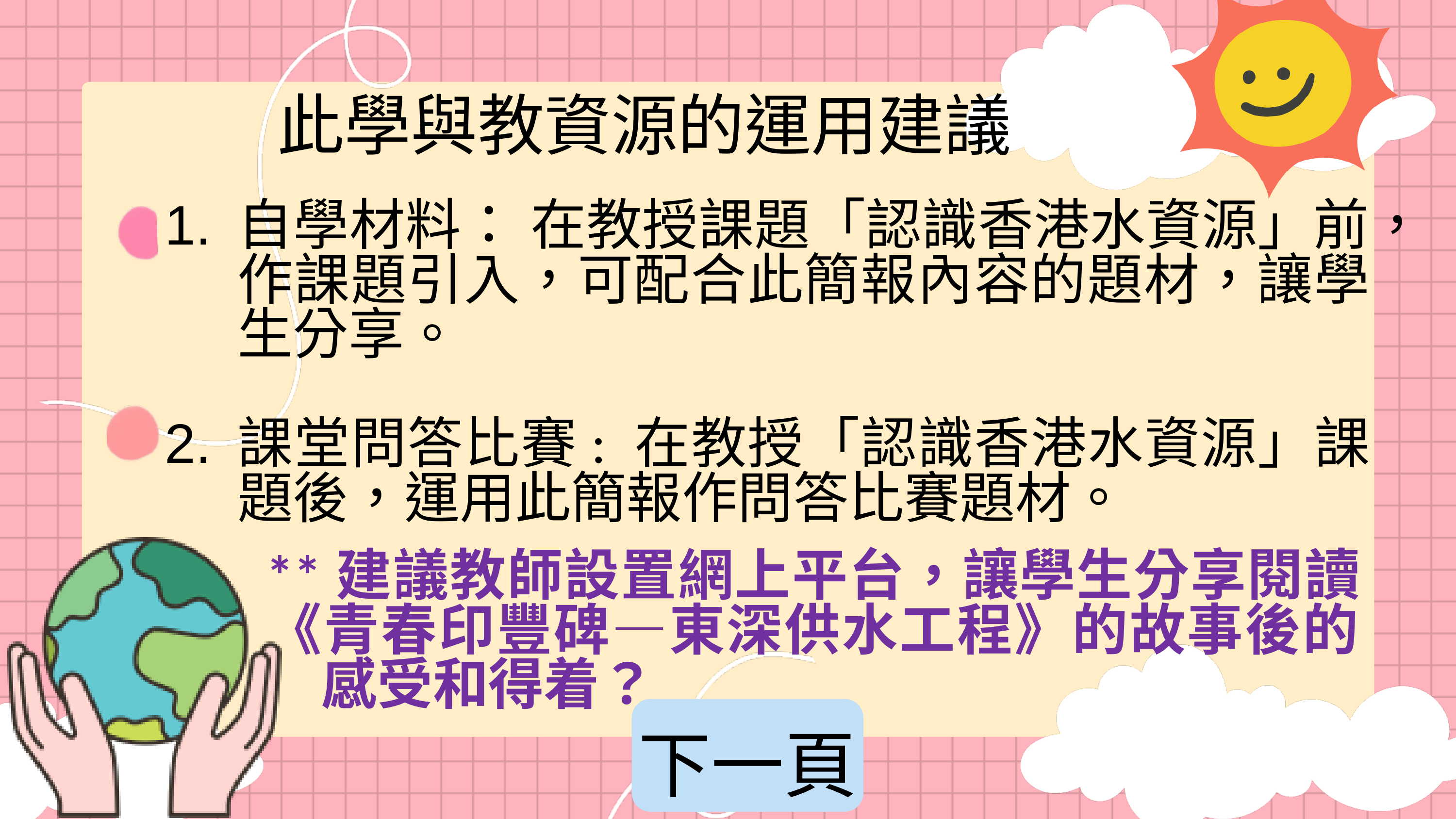

此學與教資源的運用建議

自學材料： 在教授課題「認識香港水資源」前，作課題引入，可配合此簡報內容的題材，讓學生分享。

課堂問答比賽: 在教授「認識香港水資源」課題後，運用此簡報作問答比賽題材。

**建議教師設置網上平台，讓學生分享閱讀《青春印豐碑—東深供水工程》的故事後的
　感受和得着？

下一頁